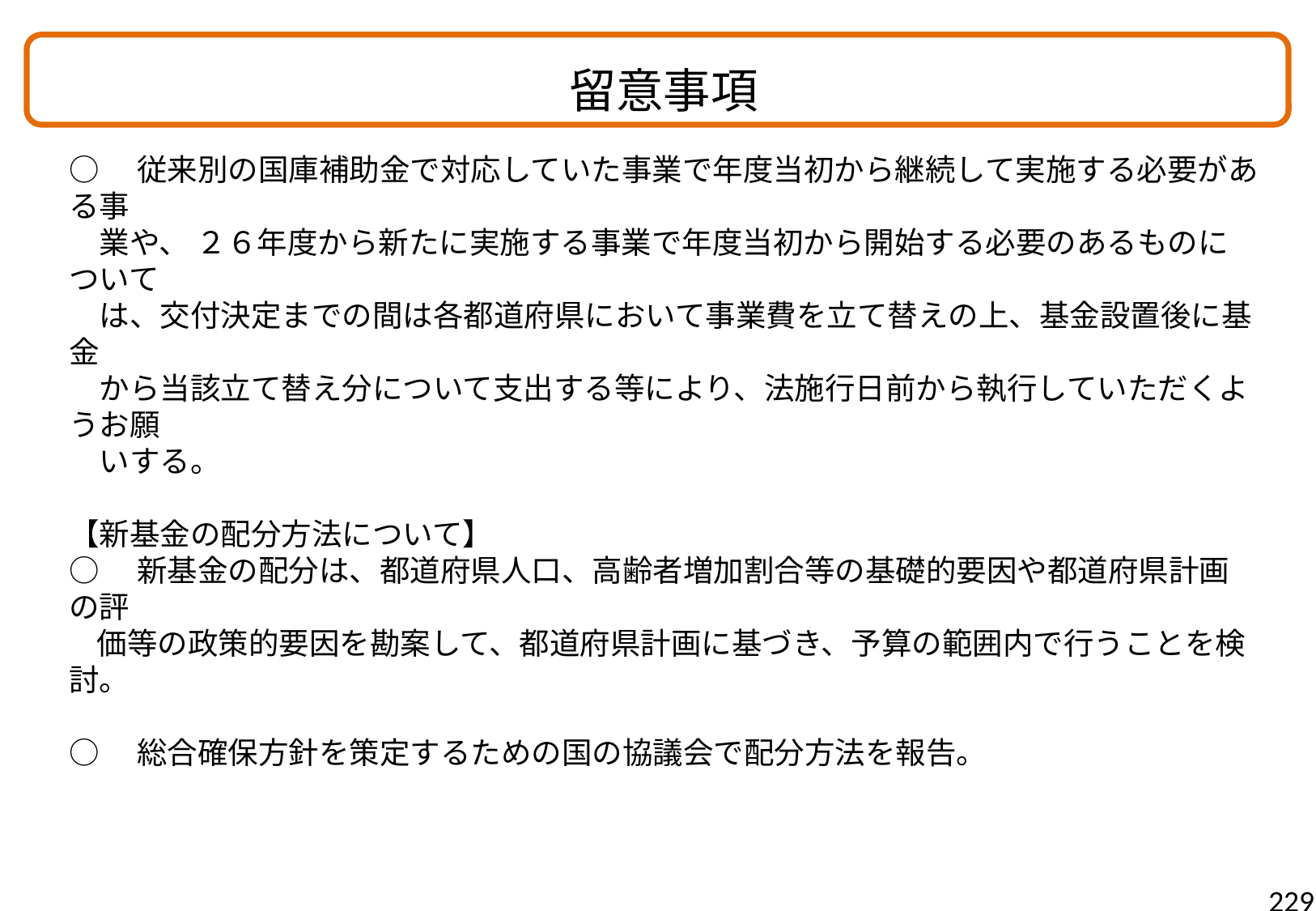

留意事項
○　従来別の国庫補助金で対応していた事業で年度当初から継続して実施する必要がある事
　業や、 ２６年度から新たに実施する事業で年度当初から開始する必要のあるものについて
　は、交付決定までの間は各都道府県において事業費を立て替えの上、基金設置後に基金
　から当該立て替え分について支出する等により、法施行日前から執行していただくようお願
　いする。

【新基金の配分方法について】
○　新基金の配分は、都道府県人口、高齢者増加割合等の基礎的要因や都道府県計画の評
   価等の政策的要因を勘案して、都道府県計画に基づき、予算の範囲内で行うことを検討。

○　総合確保方針を策定するための国の協議会で配分方法を報告。
229